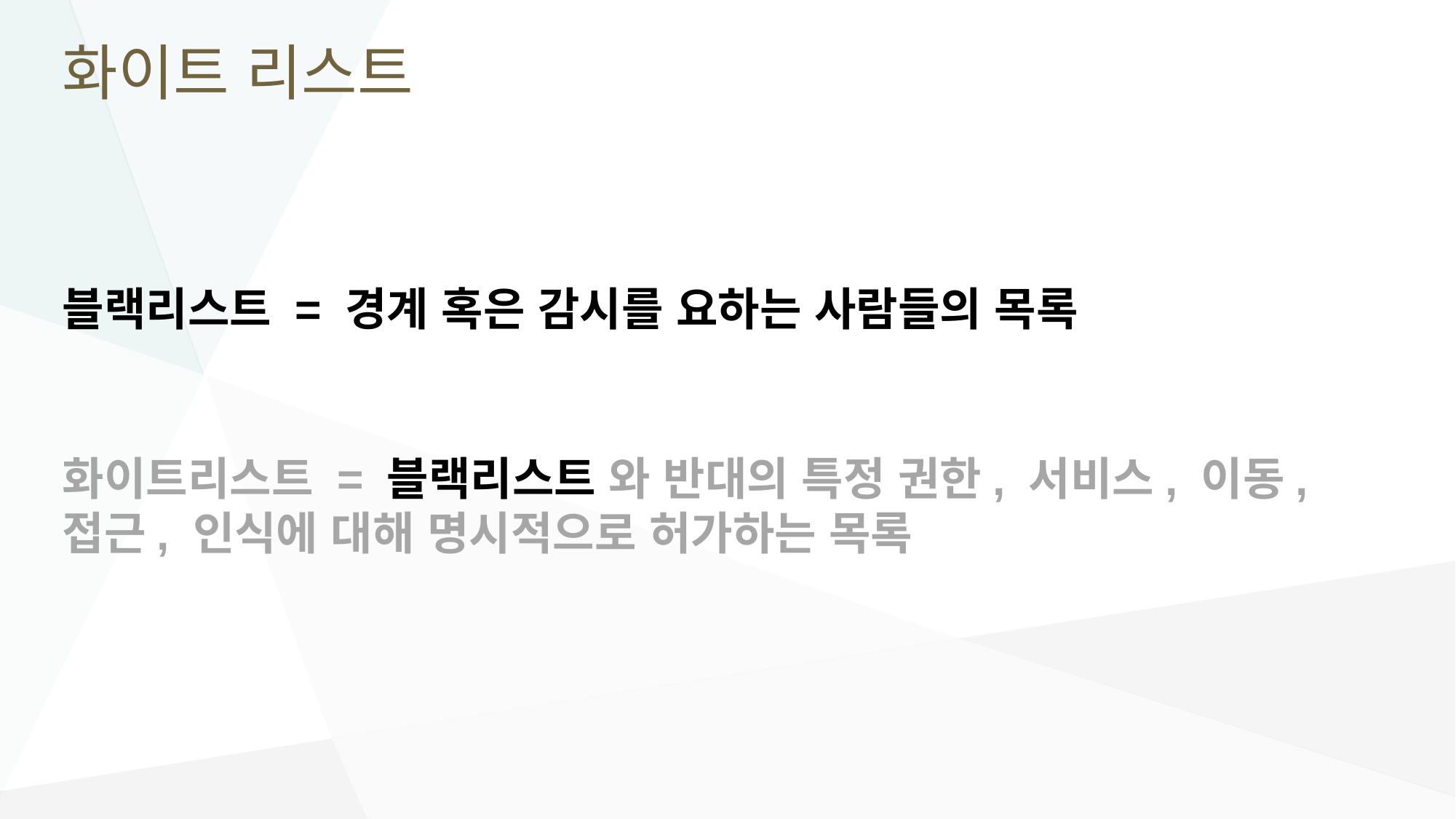

# 화이트 리스트

블랙리스트 = 경계 혹은 감시를 요하는 사람들의 목록

화이트리스트 = 블랙리스트 와 반대의 특정 권한, 서비스, 이동, 접근, 인식에 대해 명시적으로 허가하는 목록